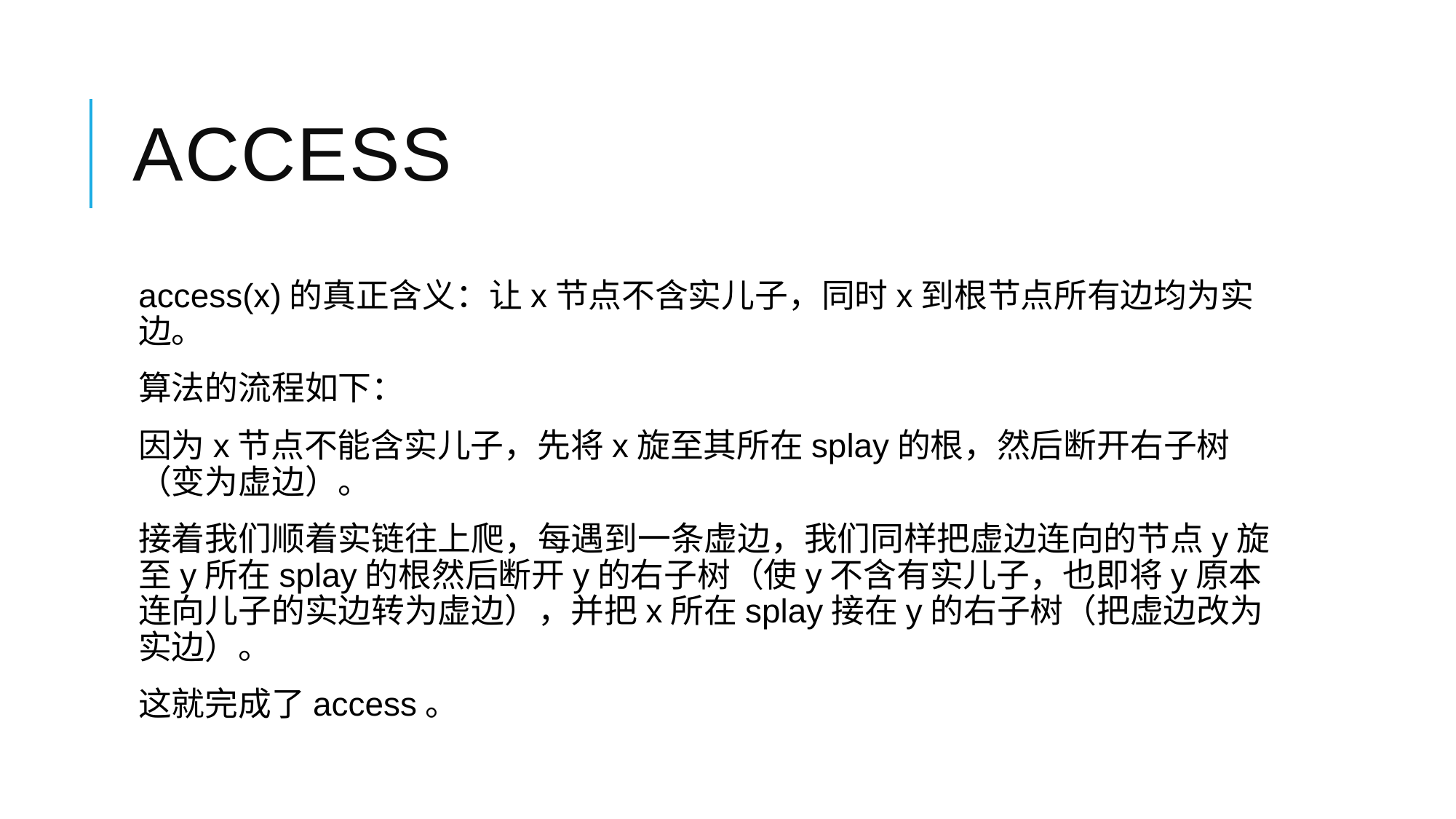

# access
access(x)的真正含义：让x节点不含实儿子，同时x到根节点所有边均为实边。
算法的流程如下：
因为x节点不能含实儿子，先将x旋至其所在splay的根，然后断开右子树（变为虚边）。
接着我们顺着实链往上爬，每遇到一条虚边，我们同样把虚边连向的节点y旋至y所在splay的根然后断开y的右子树（使y不含有实儿子，也即将y原本连向儿子的实边转为虚边），并把x所在splay接在y的右子树（把虚边改为实边）。
这就完成了access。